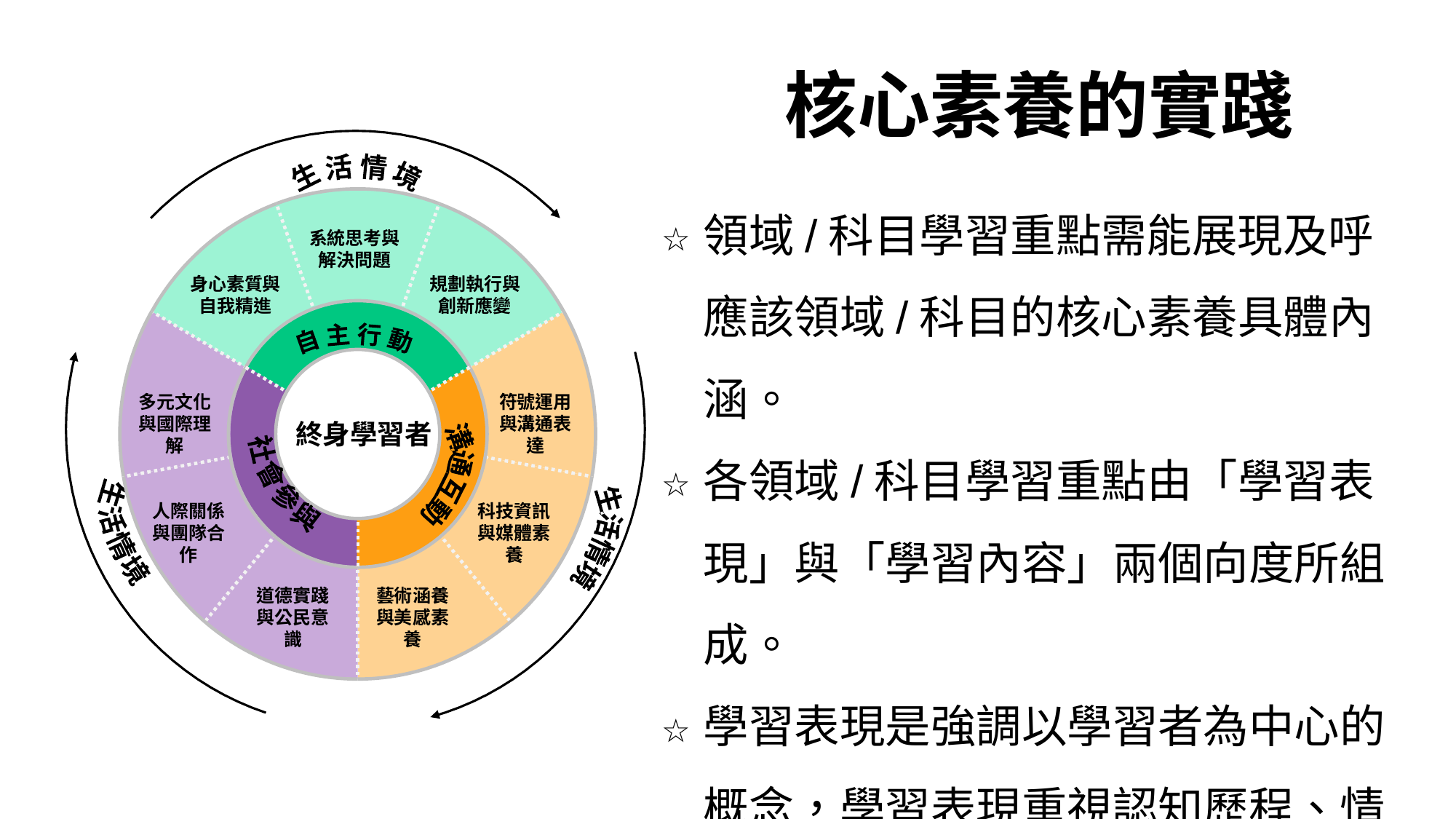

核心素養的實踐

生 活 情 境

系統思考與解決問題
規劃執行與創新應變
身心素質與自我精進

自 主 行 動
多元文化與國際理解
符號運用與溝通表達
終身學習者

社會參與
溝通互動

人際關係與團隊合作
科技資訊與媒體素養
生活情境
生活情境
道德實踐與公民意識
藝術涵養與美感素養

領域/科目學習重點需能展現及呼應該領域/科目的核心素養具體內涵。
各領域/科目學習重點由「學習表現」與「學習內容」兩個向度所組成。
學習表現是強調以學習者為中心的概念，學習表現重視認知歷程、情意與技能之學習展現。